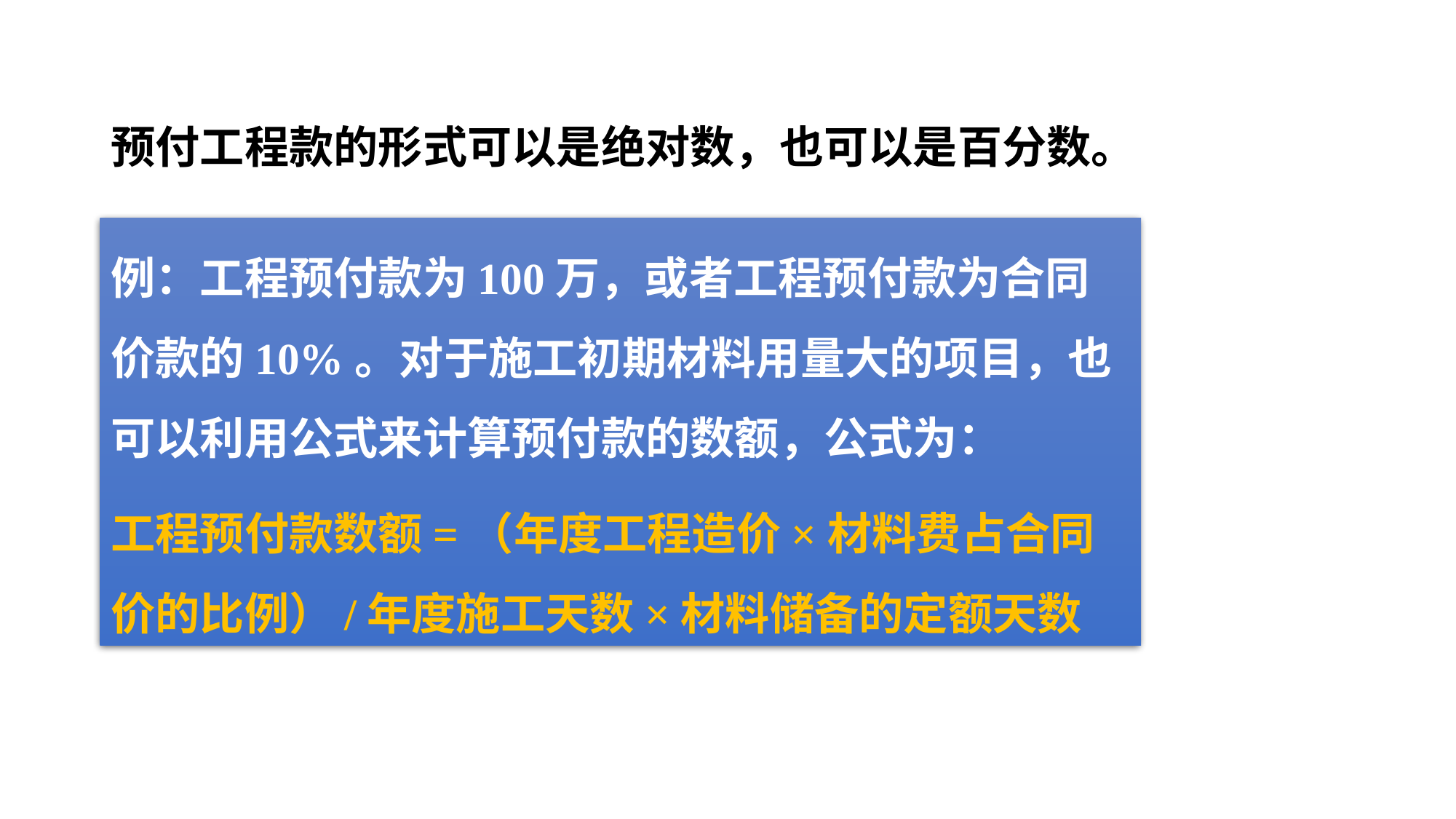

预付工程款的形式可以是绝对数，也可以是百分数。
例：工程预付款为100万，或者工程预付款为合同价款的10%。对于施工初期材料用量大的项目，也可以利用公式来计算预付款的数额，公式为：
工程预付款数额=（年度工程造价×材料费占合同价的比例）/年度施工天数×材料储备的定额天数